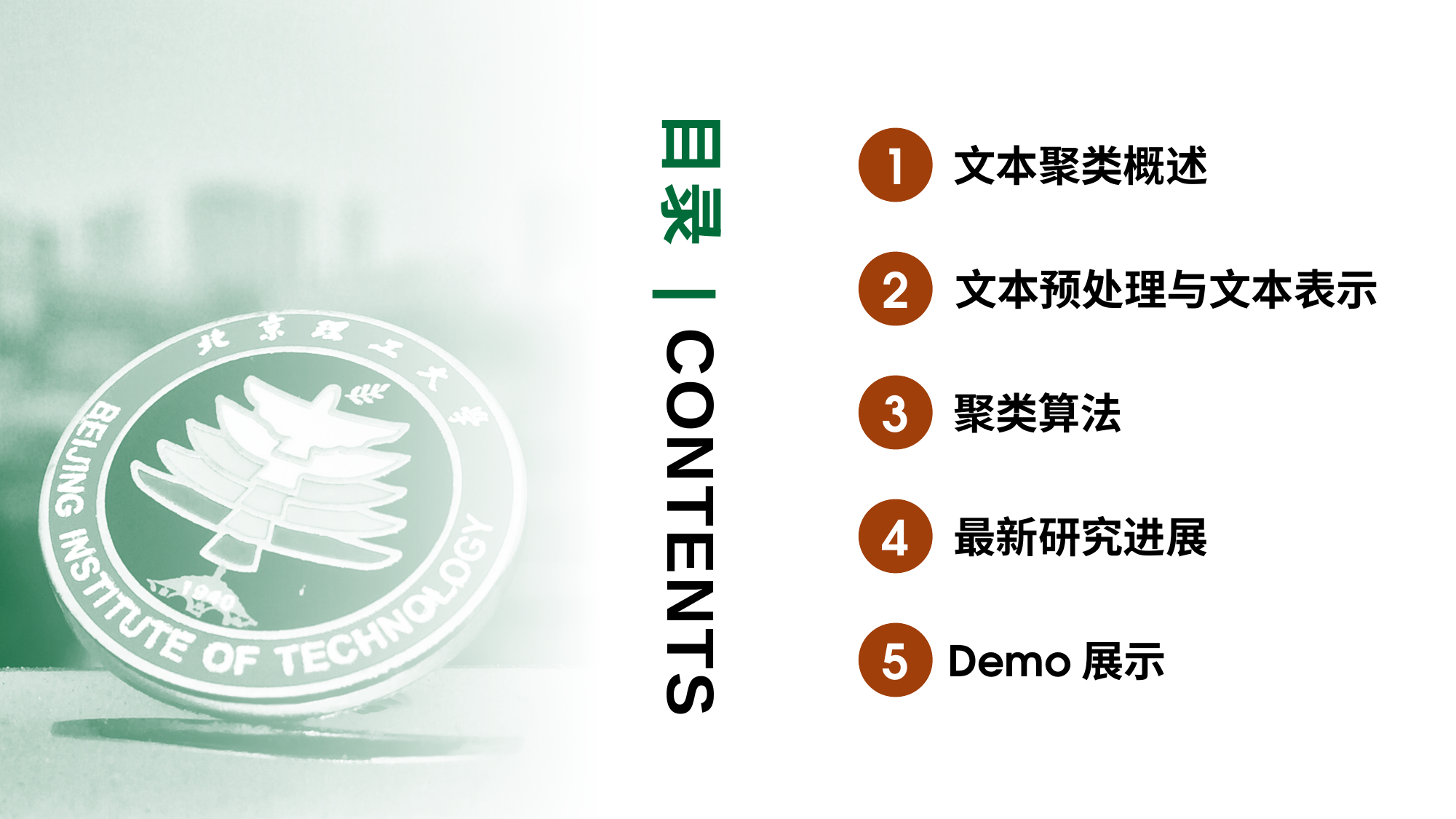

目录 | CONTENTS
1
文本聚类概述
2
文本预处理与文本表示
3
聚类算法
4
最新研究进展
5
Demo展示